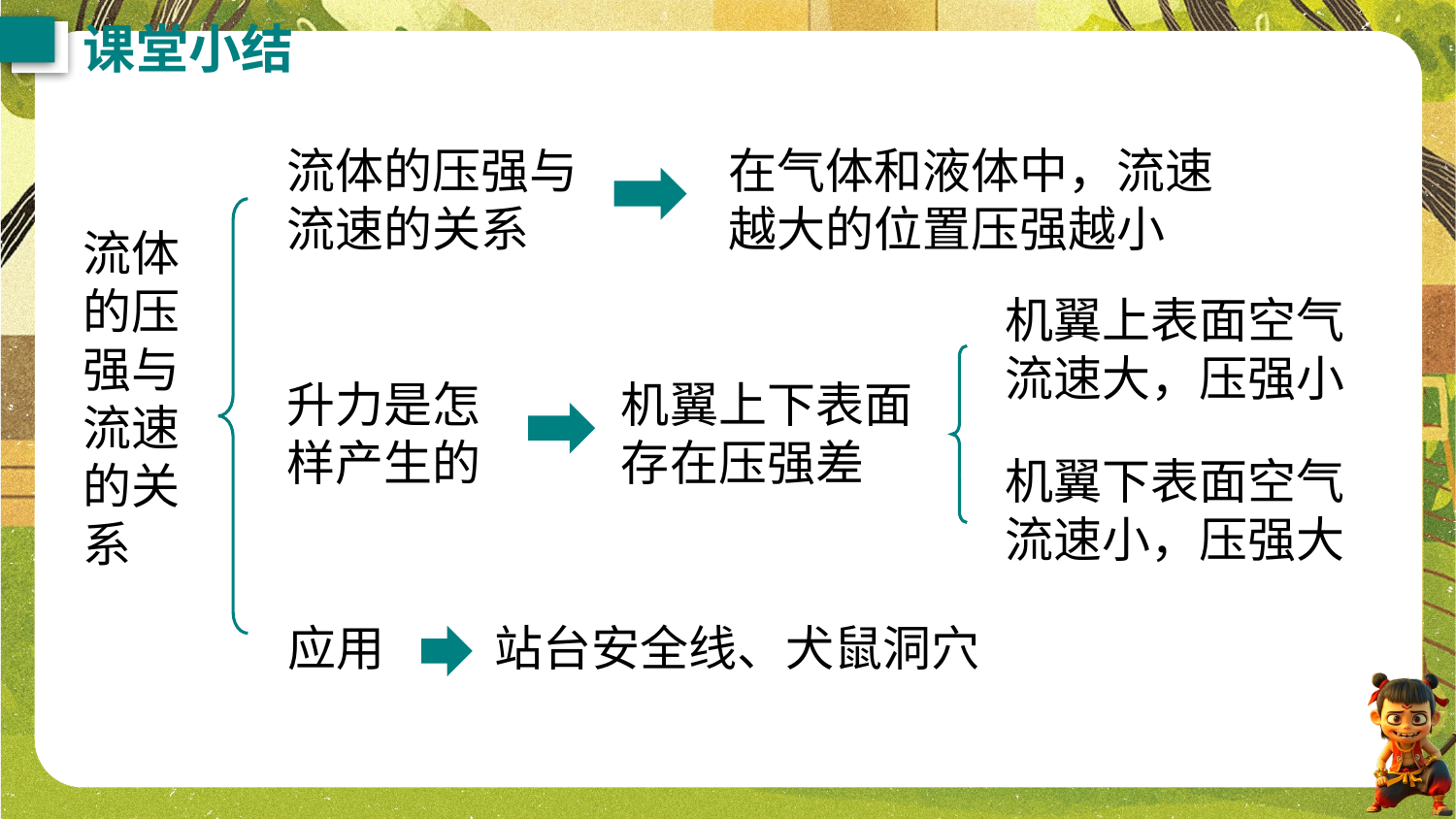

课堂小结

流体的压强与流速的关系
在气体和液体中，流速越大的位置压强越小

流体的压强与流速的关系
机翼上表面空气流速大，压强小

升力是怎样产生的
机翼上下表面存在压强差

机翼下表面空气流速小，压强大
应用
站台安全线、犬鼠洞穴